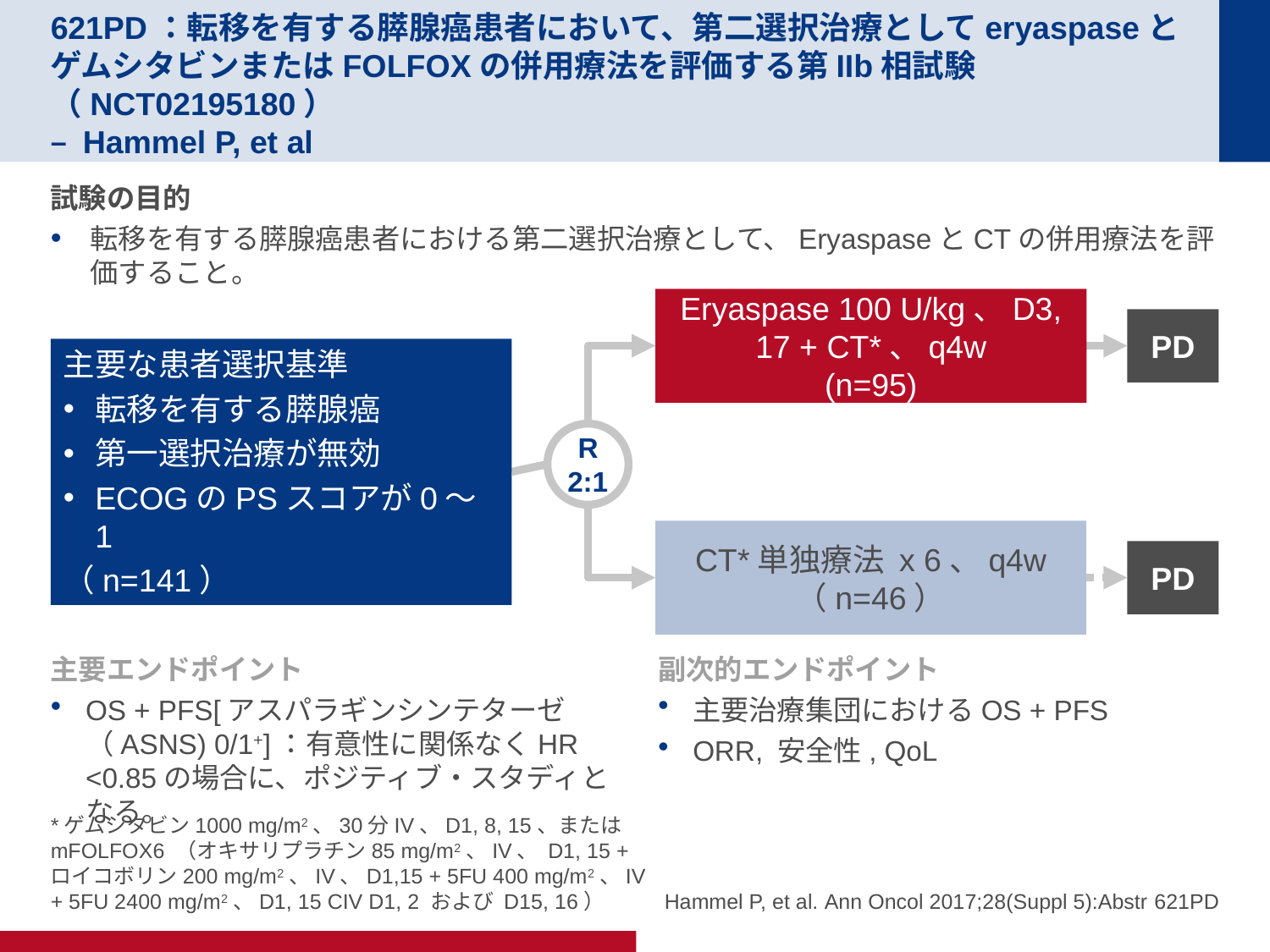

# 621PD：転移を有する膵腺癌患者において、第二選択治療としてeryaspaseとゲムシタビンまたはFOLFOXの併用療法を評価する第IIb相試験（NCT02195180） – Hammel P, et al
試験の目的
転移を有する膵腺癌患者における第二選択治療として、EryaspaseとCTの併用療法を評価すること。

Eryaspase 100 U/kg、D3, 17 + CT*、q4w
(n=95)
PD
主要な患者選択基準
転移を有する膵腺癌
第一選択治療が無効
ECOGのPSスコアが0～1
（n=141）
R
2:1
CT*単独療法 x 6、q4w
（n=46）
PD
主要エンドポイント
OS + PFS[アスパラギンシンテターゼ（ASNS) 0/1+]：有意性に関係なくHR <0.85の場合に、ポジティブ・スタディとなる。
副次的エンドポイント
主要治療集団におけるOS + PFS
ORR, 安全性, QoL
*ゲムシタビン1000 mg/m2、30分IV、D1, 8, 15、またはmFOLFOX6 （オキサリプラチン85 mg/m2、IV、 D1, 15 + ロイコボリン200 mg/m2、IV、D1,15 + 5FU 400 mg/m2、IV + 5FU 2400 mg/m2、D1, 15 CIV D1, 2 および D15, 16）
Hammel P, et al. Ann Oncol 2017;28(Suppl 5):Abstr 621PD